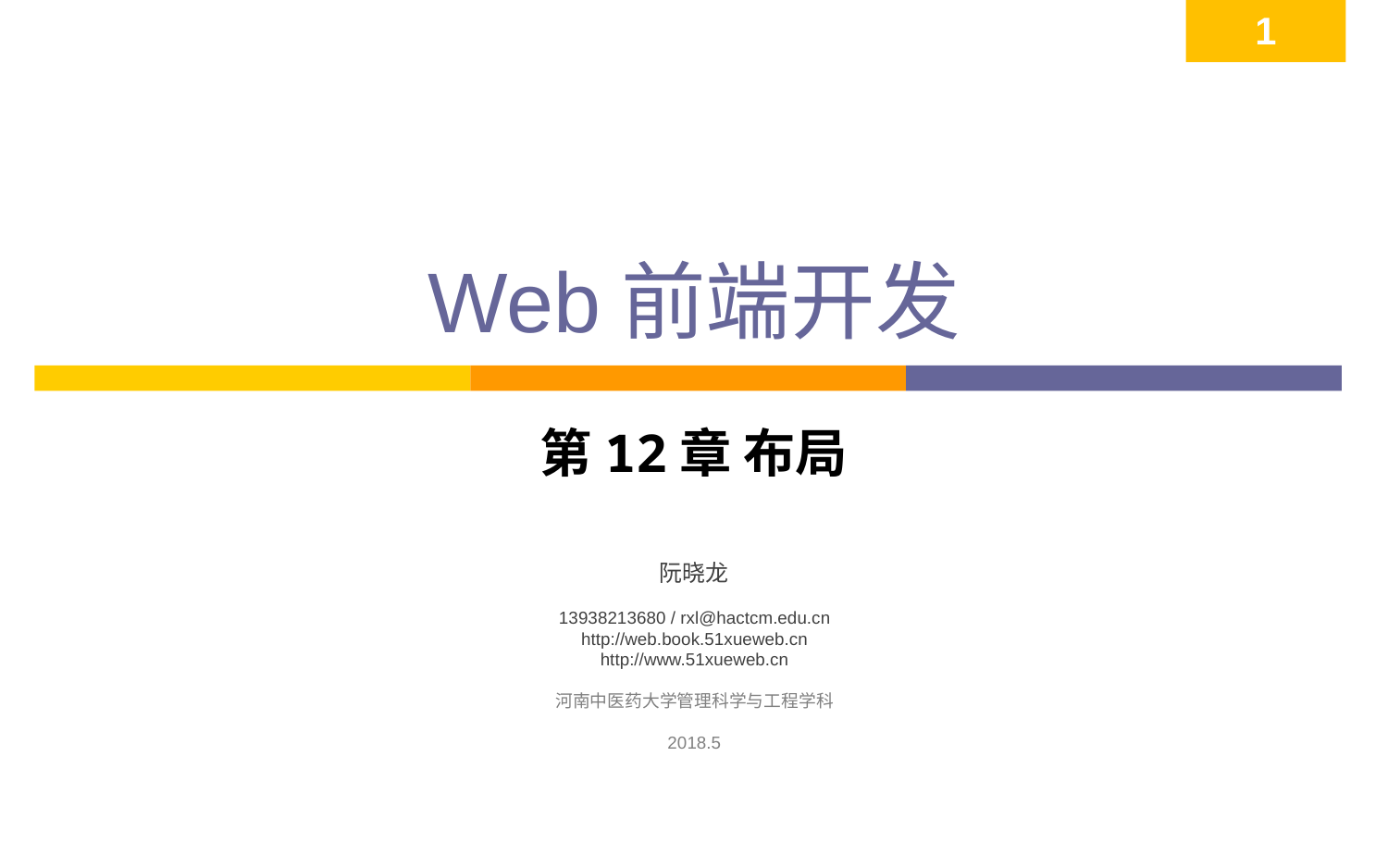

1
# Web前端开发
第12章 布局
阮晓龙

13938213680 / rxl@hactcm.edu.cn
http://web.book.51xueweb.cn
http://www.51xueweb.cn

河南中医药大学管理科学与工程学科

2018.5